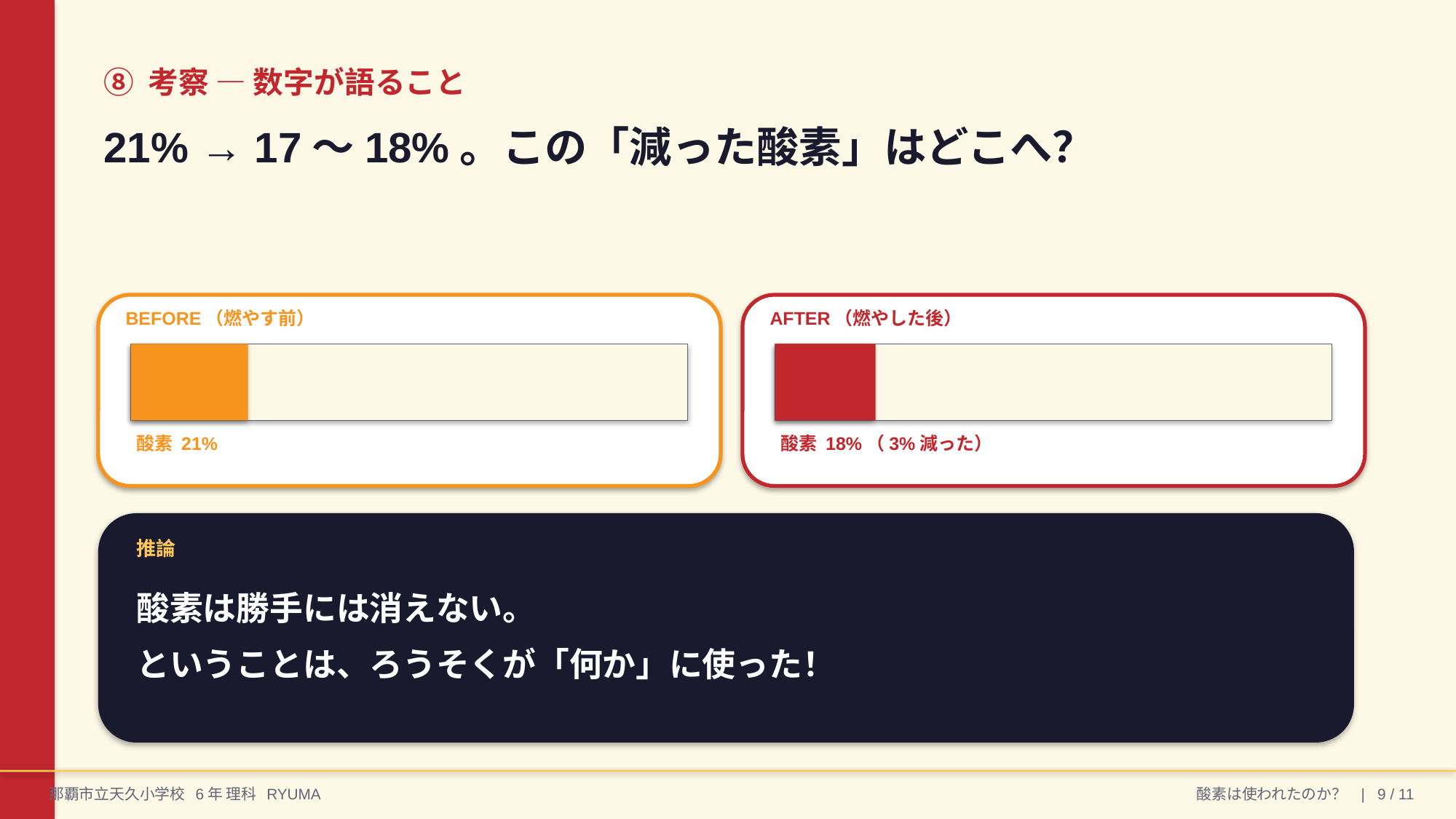

⑧ 考察 — 数字が語ること
21% → 17〜18%。この「減った酸素」はどこへ？

BEFORE（燃やす前）
AFTER（燃やした後）

酸素 21%
酸素 18%（3%減った）

推論
酸素は勝手には消えない。
ということは、ろうそくが「何か」に使った！

那覇市立天久小学校  6年 理科  RYUMA
酸素は使われたのか？   |   9 / 11